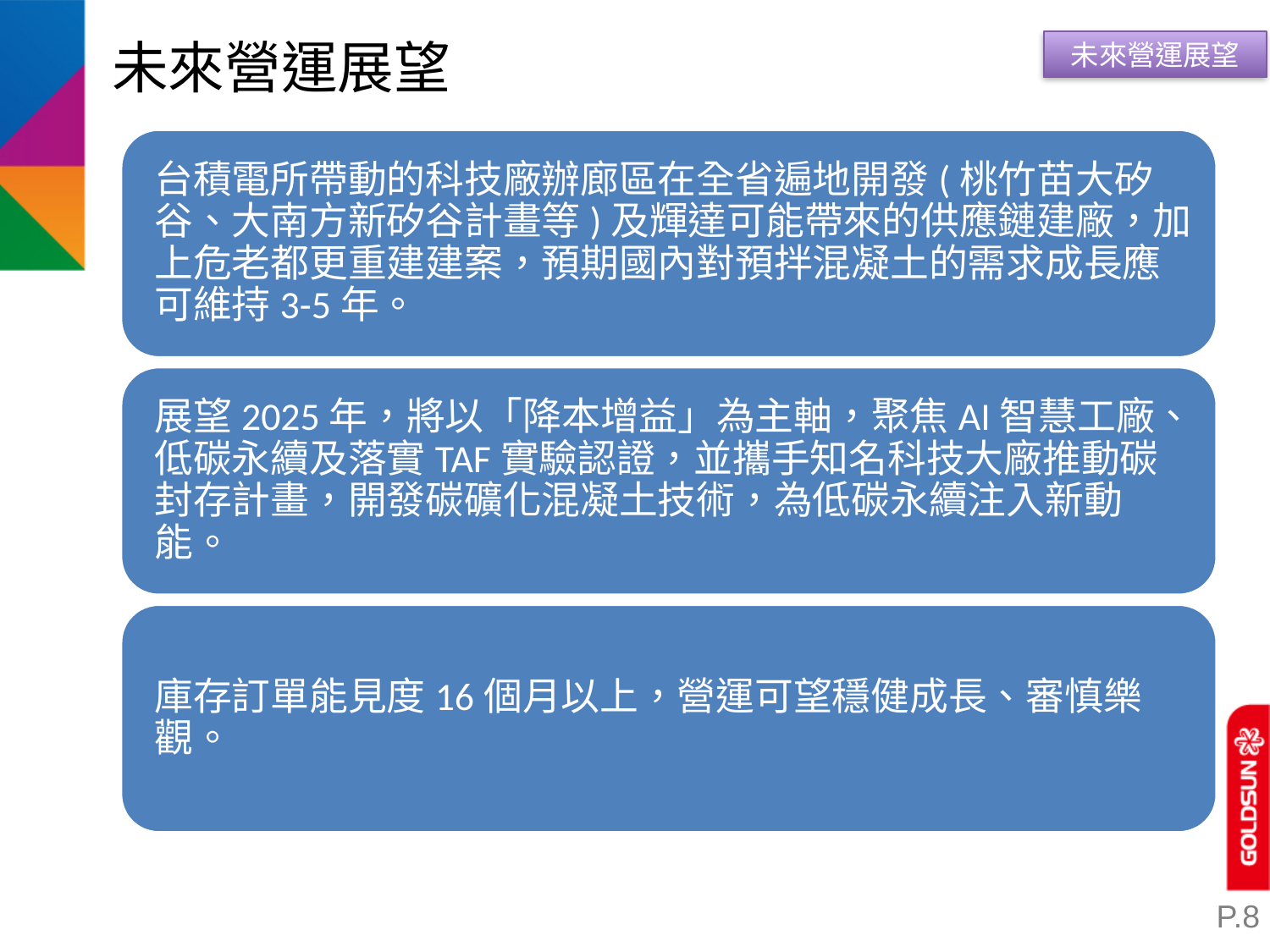

未來營運展望
未來營運展望
台積電所帶動的科技廠辦廊區在全省遍地開發(桃竹苗大矽谷、大南方新矽谷計畫等)及輝達可能帶來的供應鏈建廠，加上危老都更重建建案，預期國內對預拌混凝土的需求成長應可維持3-5年。
展望2025年，將以「降本增益」為主軸，聚焦AI智慧工廠、低碳永續及落實TAF實驗認證，並攜手知名科技大廠推動碳封存計畫，開發碳礦化混凝土技術，為低碳永續注入新動能。
庫存訂單能見度16個月以上，營運可望穩健成長、審慎樂觀。
P.8